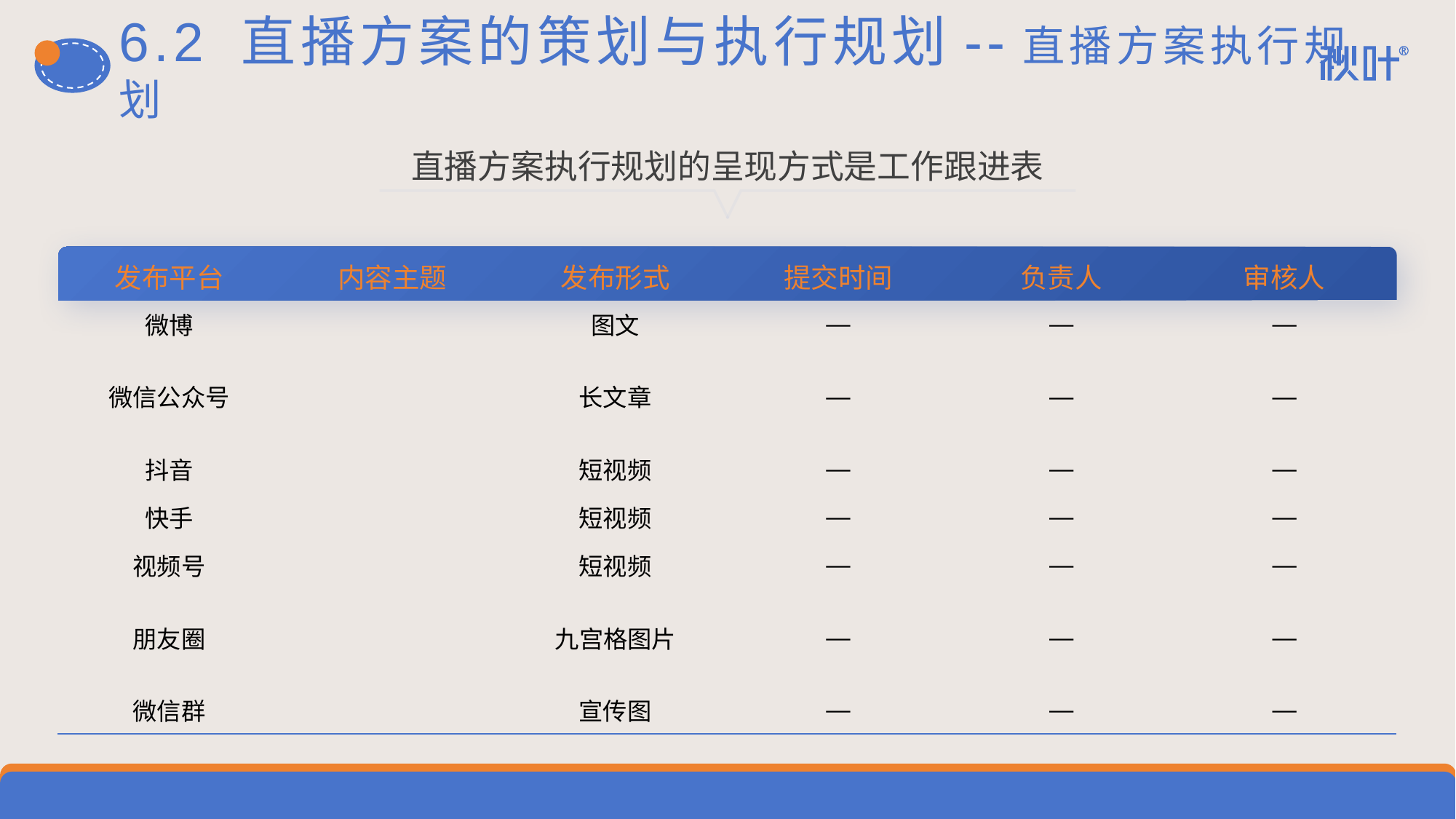

# 6.2 直播方案的策划与执行规划--直播方案执行规划
直播方案执行规划的呈现方式是工作跟进表

| 发布平台 | 内容主题 | 发布形式 | 提交时间 | 负责人 | 审核人 |
| --- | --- | --- | --- | --- | --- |
| 微博 |  | 图文 | — | — | — |
| 微信公众号 |  | 长文章 | — | — | — |
| 抖音 |  | 短视频 | — | — | — |
| 快手 |  | 短视频 | — | — | — |
| 视频号 |  | 短视频 | — | — | — |
| 朋友圈 |  | 九宫格图片 | — | — | — |
| 微信群 |  | 宣传图 | — | — | — |